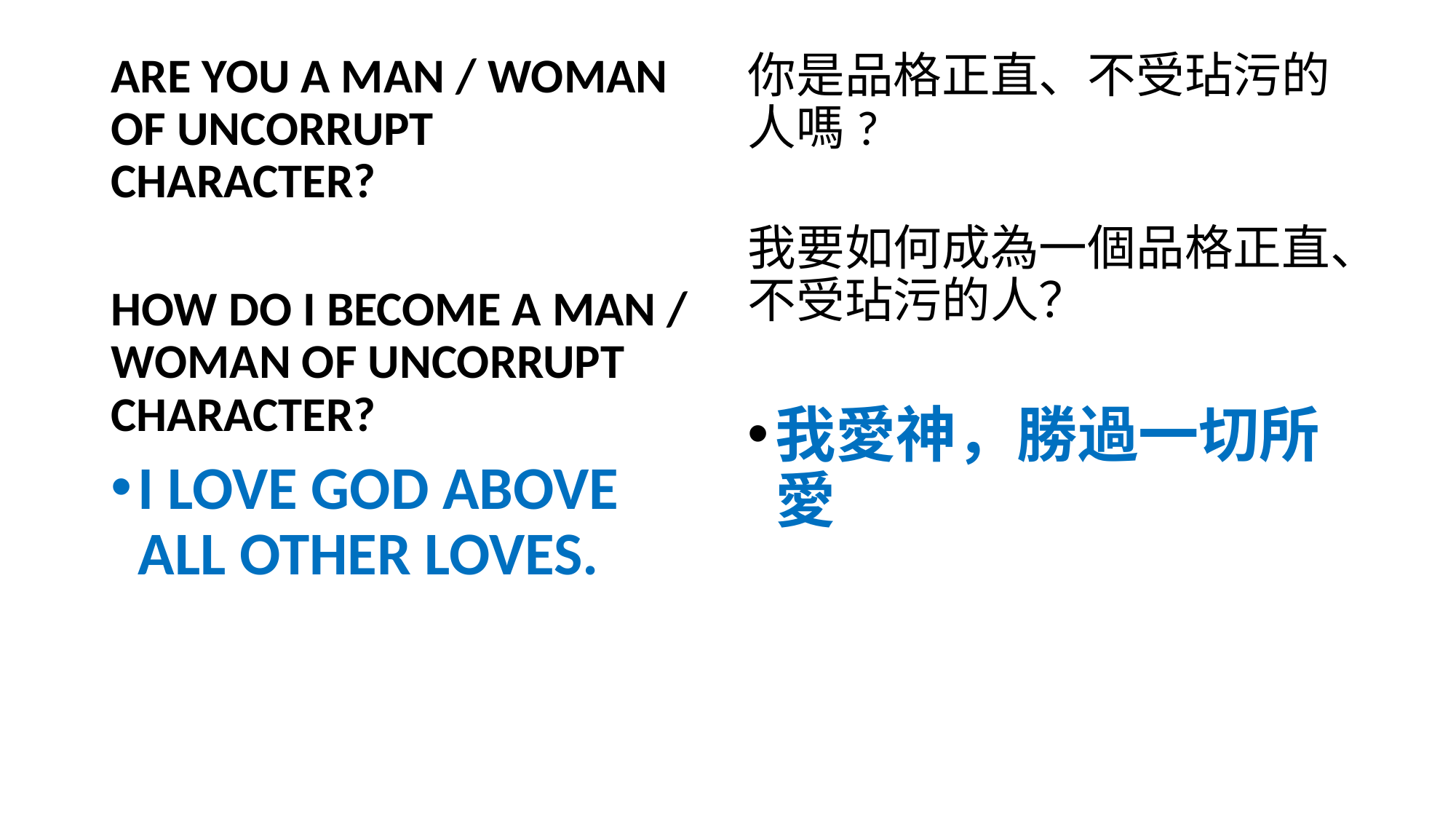

ARE YOU A MAN / WOMAN OF UNCORRUPT CHARACTER?

HOW DO I BECOME A MAN / WOMAN OF UNCORRUPT CHARACTER?
I LOVE GOD ABOVE ALL OTHER LOVES.
你是品格正直、不受玷污的人嗎?

我要如何成為一個品格正直、不受玷污的人？

我愛神，勝過一切所愛